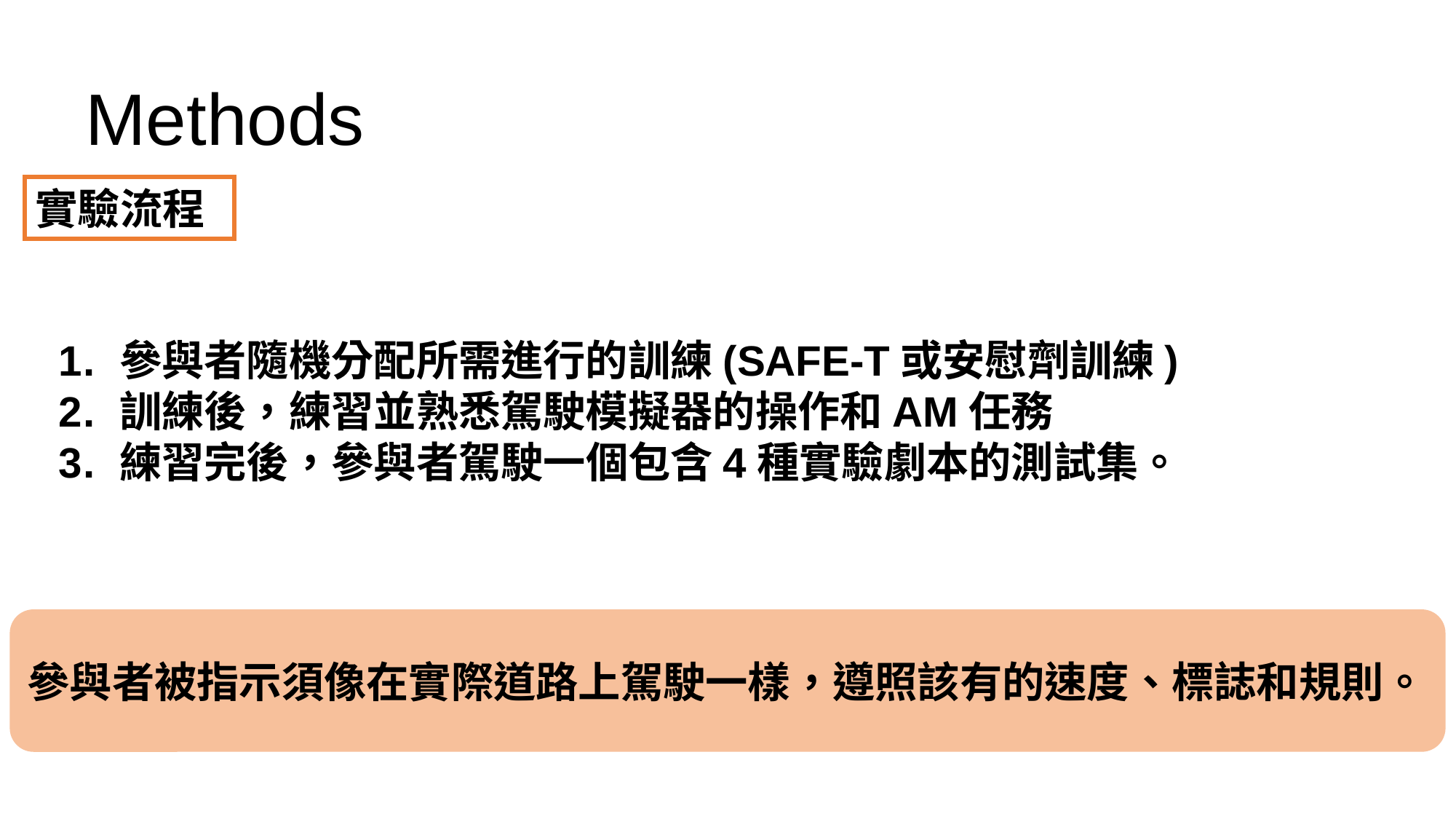

Methods
實驗流程
參與者隨機分配所需進行的訓練(SAFE-T或安慰劑訓練)
訓練後，練習並熟悉駕駛模擬器的操作和AM任務
練習完後，參與者駕駛一個包含4種實驗劇本的測試集。
參與者被指示須像在實際道路上駕駛一樣，遵照該有的速度、標誌和規則。